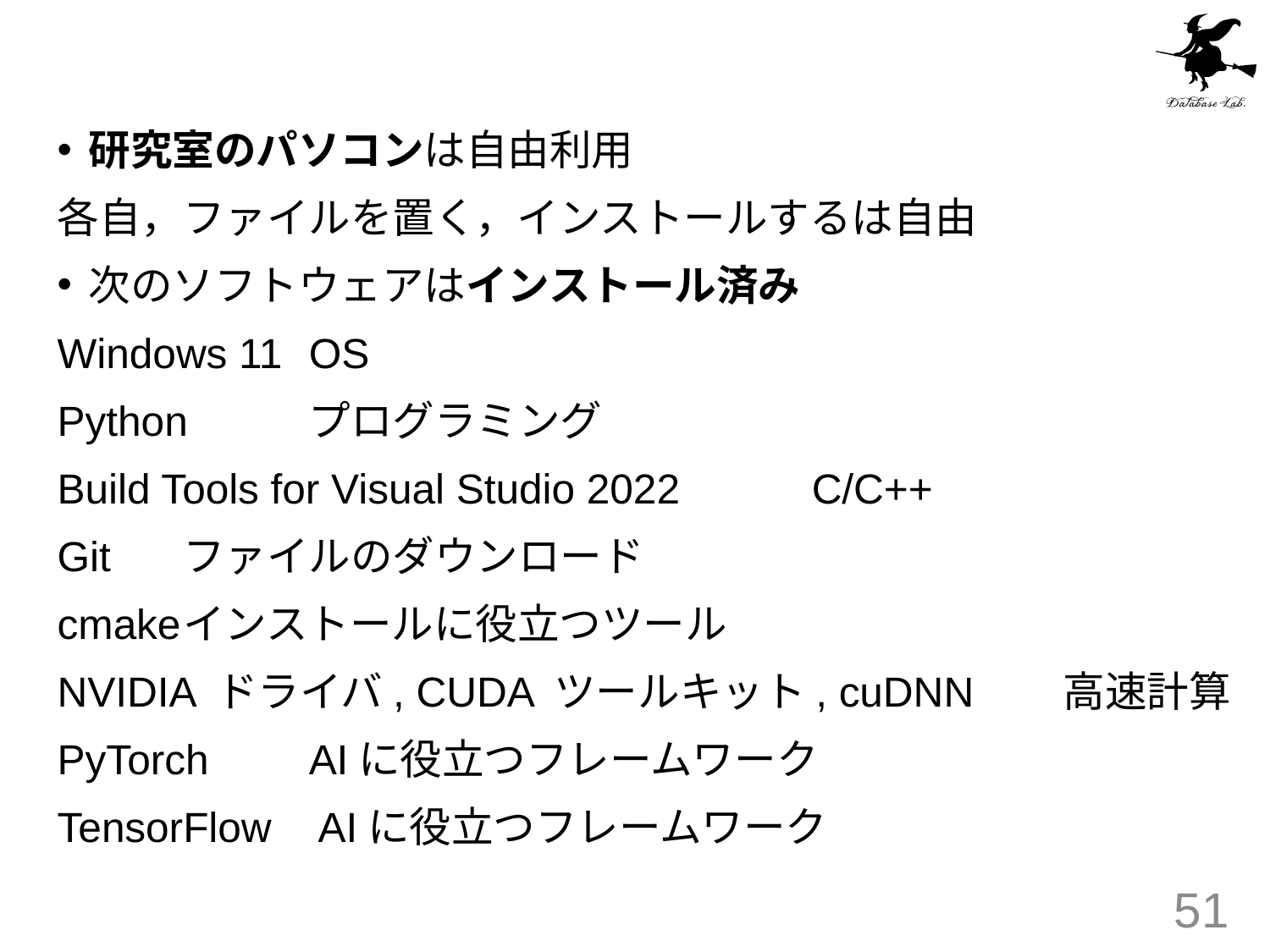

#
研究室のパソコンは自由利用
各自，ファイルを置く，インストールするは自由
次のソフトウェアはインストール済み
Windows 11					OS
Python					プログラミング
Build Tools for Visual Studio 2022		C/C++
Git					ファイルのダウンロード
cmake					インストールに役立つツール
NVIDIA ドライバ, CUDA ツールキット, cuDNN 	高速計算
PyTorch				AIに役立つフレームワーク
TensorFlow				 AIに役立つフレームワーク

51